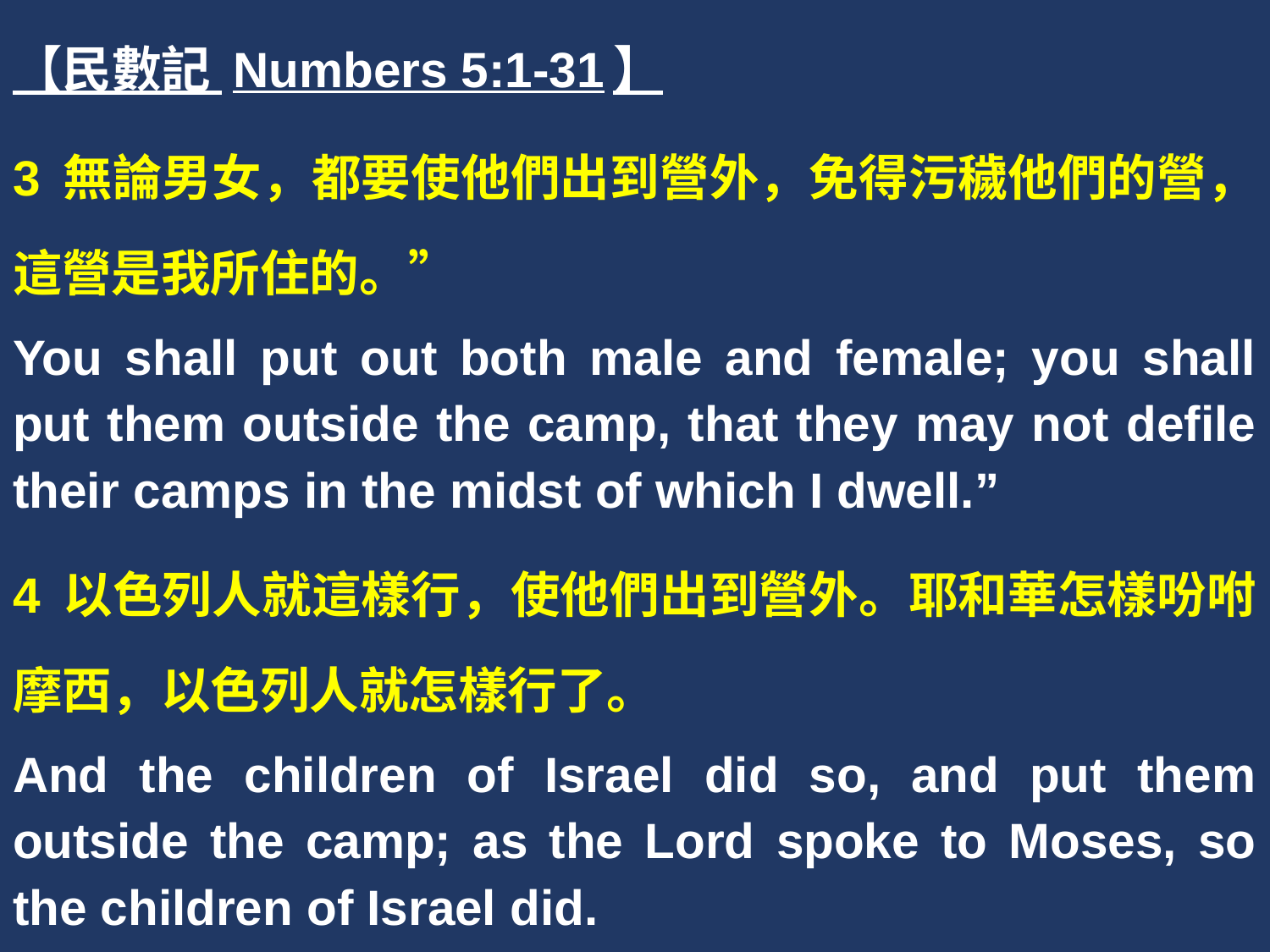

【民數記 Numbers 5:1-31】
3 無論男女，都要使他們出到營外，免得污穢他們的營，這營是我所住的。”
You shall put out both male and female; you shall put them outside the camp, that they may not defile their camps in the midst of which I dwell.”
4 以色列人就這樣行，使他們出到營外。耶和華怎樣吩咐摩西，以色列人就怎樣行了。
And the children of Israel did so, and put them outside the camp; as the Lord spoke to Moses, so the children of Israel did.